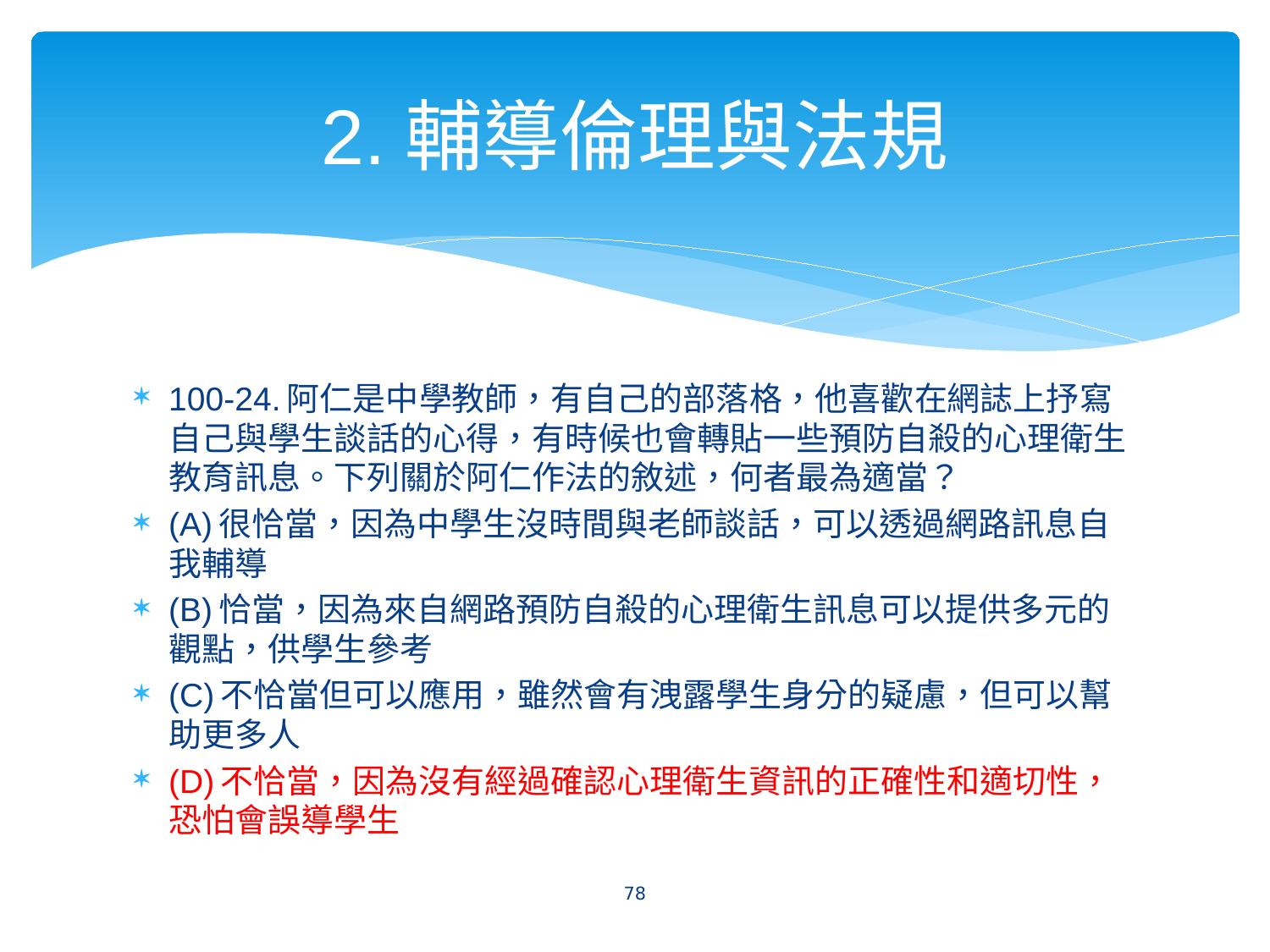

# 2.輔導倫理與法規
100-24.阿仁是中學教師，有自己的部落格，他喜歡在網誌上抒寫自己與學生談話的心得，有時候也會轉貼一些預防自殺的心理衛生教育訊息。下列關於阿仁作法的敘述，何者最為適當？
(A)很恰當，因為中學生沒時間與老師談話，可以透過網路訊息自我輔導
(B)恰當，因為來自網路預防自殺的心理衛生訊息可以提供多元的觀點，供學生參考
(C)不恰當但可以應用，雖然會有洩露學生身分的疑慮，但可以幫助更多人
(D)不恰當，因為沒有經過確認心理衛生資訊的正確性和適切性，恐怕會誤導學生

78